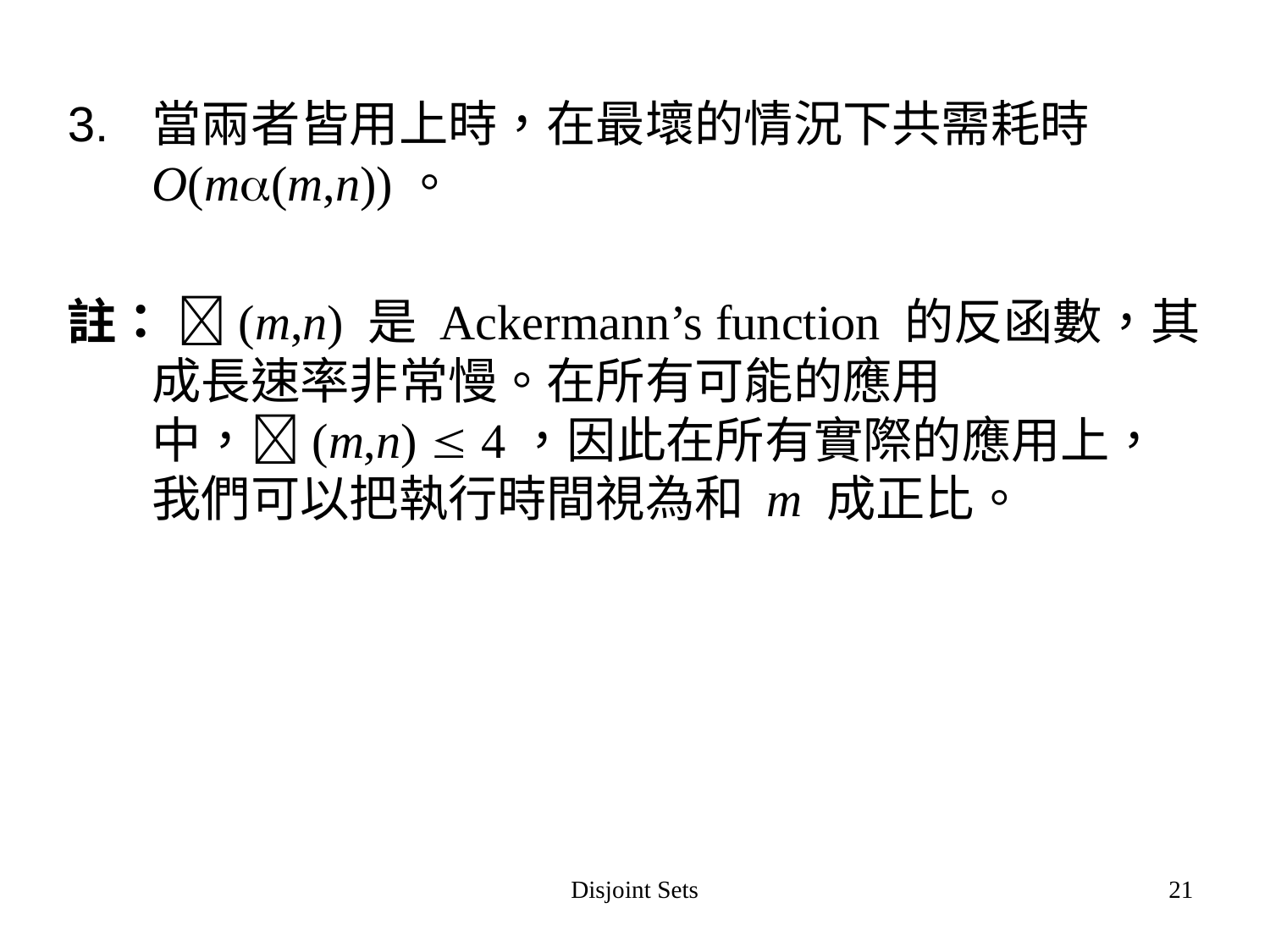

當兩者皆用上時，在最壞的情況下共需耗時 O(mα(m,n))。

註： α(m,n) 是 Ackermann’s function 的反函數，其成長速率非常慢。在所有可能的應用中，α(m,n) ≤ 4，因此在所有實際的應用上，我們可以把執行時間視為和 m 成正比。
Disjoint Sets
21